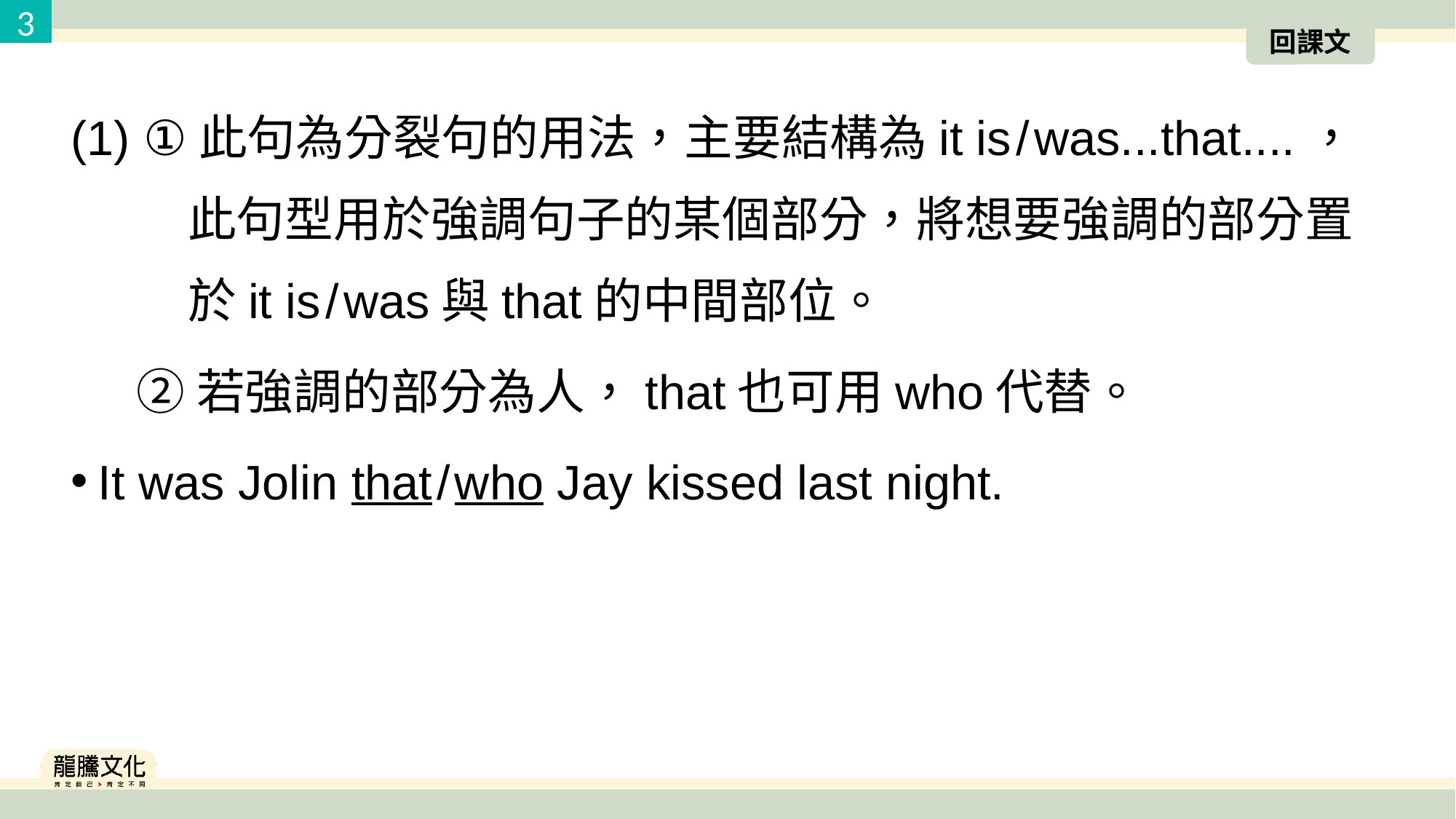

3
回課文
(1) ①此句為分裂句的用法，主要結構為it is/was...that....，此句型用於強調句子的某個部分，將想要強調的部分置於it is/was與that的中間部位。
②若強調的部分為人，that也可用who代替。
It was Jolin that/who Jay kissed last night.